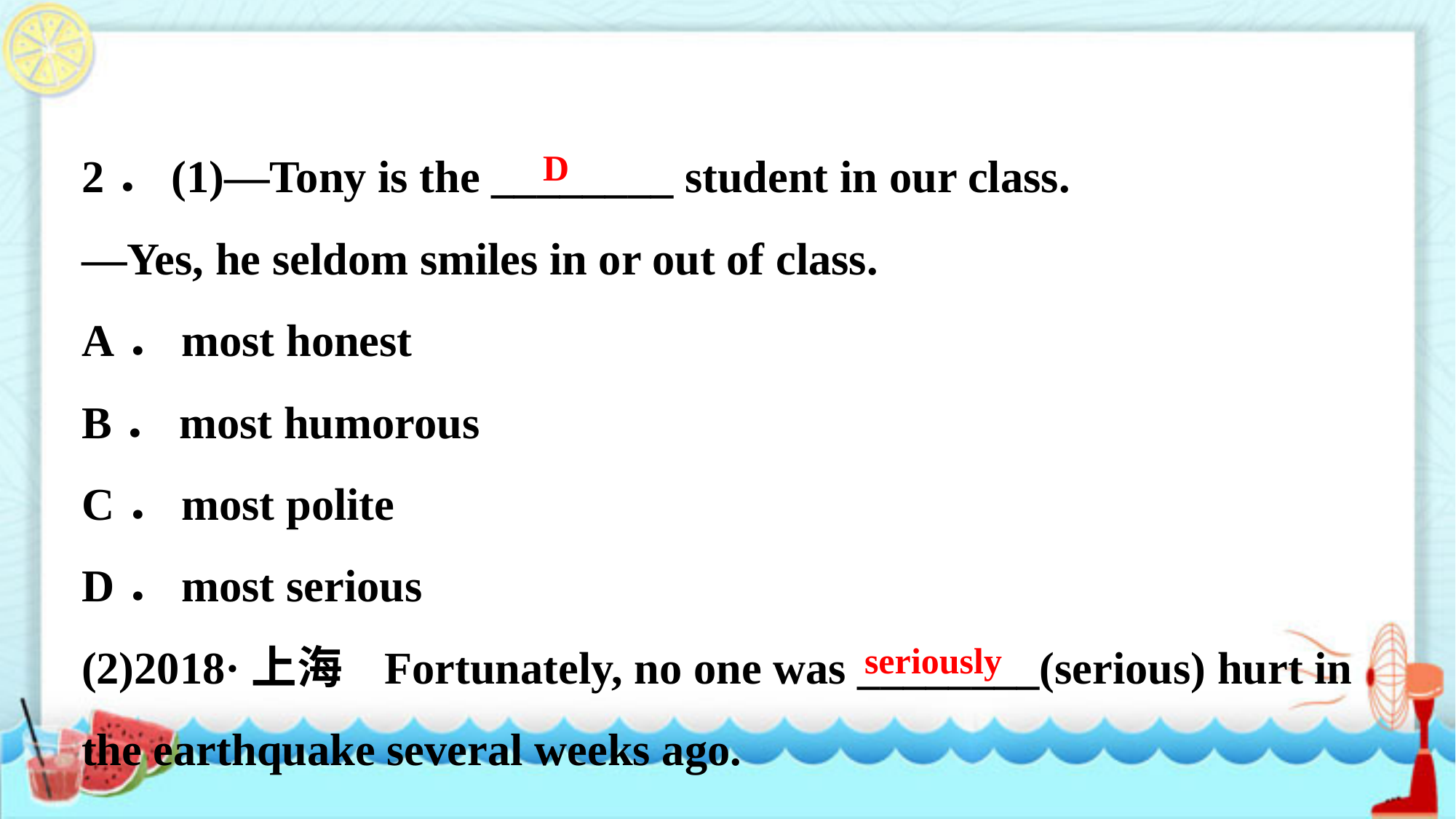

2．(1)—Tony is the ________ student in our class.
—Yes, he seldom smiles in or out of class.
A．most honest
B．most humorous
C．most polite
D．most serious
(2)2018·上海   Fortunately, no one was ________(serious) hurt in the earthquake several weeks ago.
D
seriously